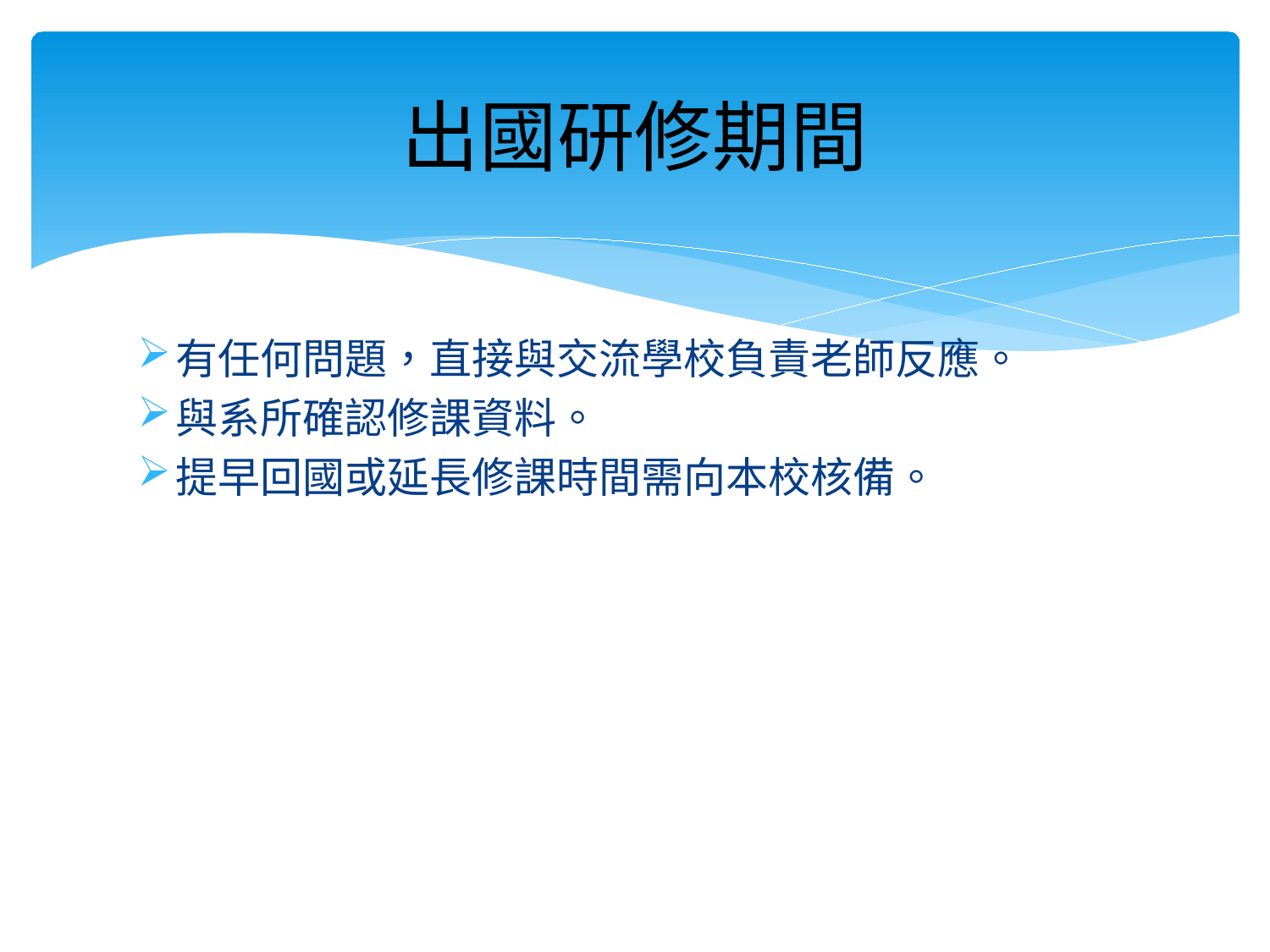

# 出國研修期間
有任何問題，直接與交流學校負責老師反應。
與系所確認修課資料。
提早回國或延長修課時間需向本校核備。